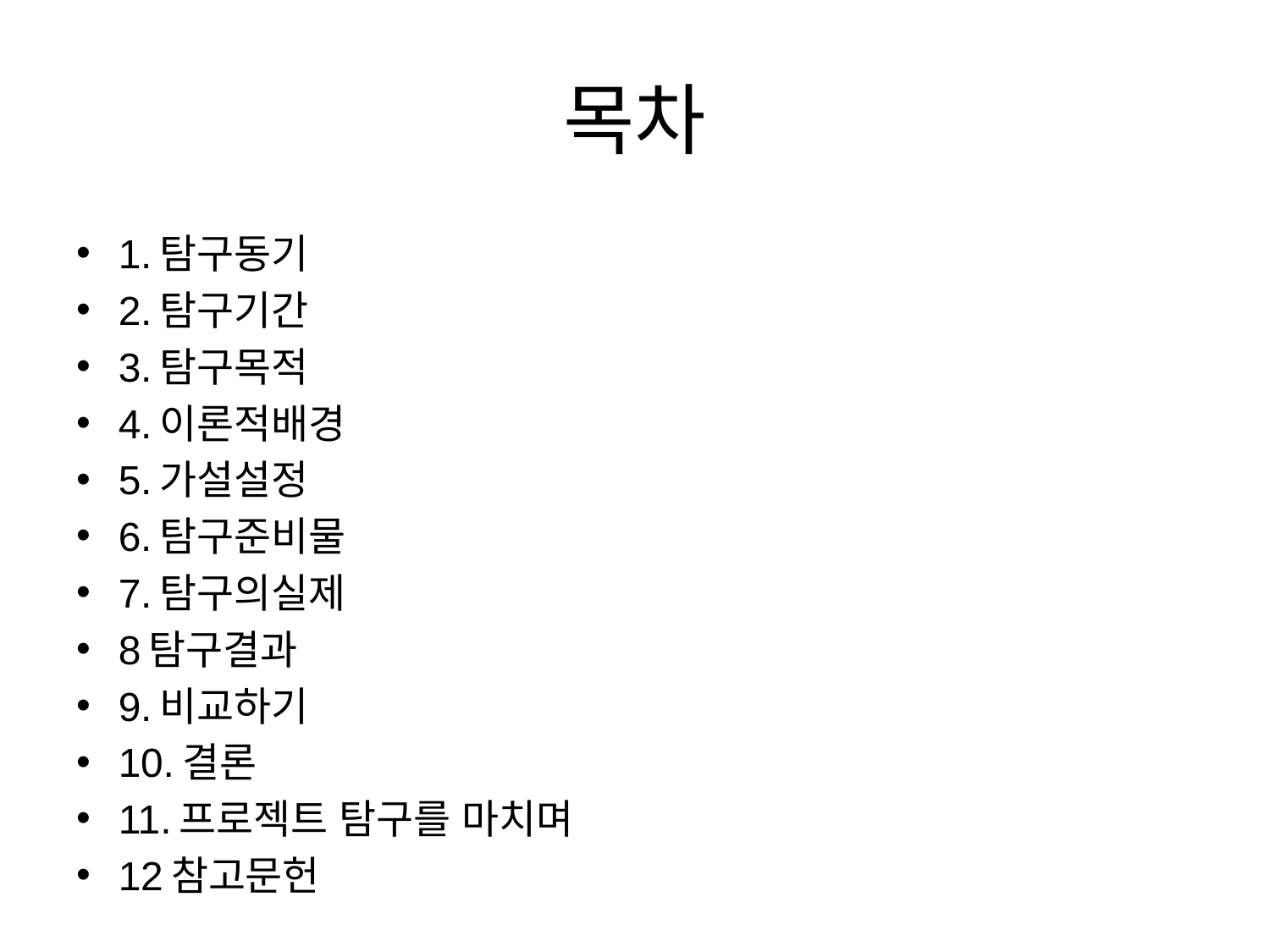

# 목차
1.탐구동기
2.탐구기간
3.탐구목적
4.이론적배경
5.가설설정
6.탐구준비물
7.탐구의실제
8탐구결과
9.비교하기
10.결론
11.프로젝트 탐구를 마치며
12참고문헌